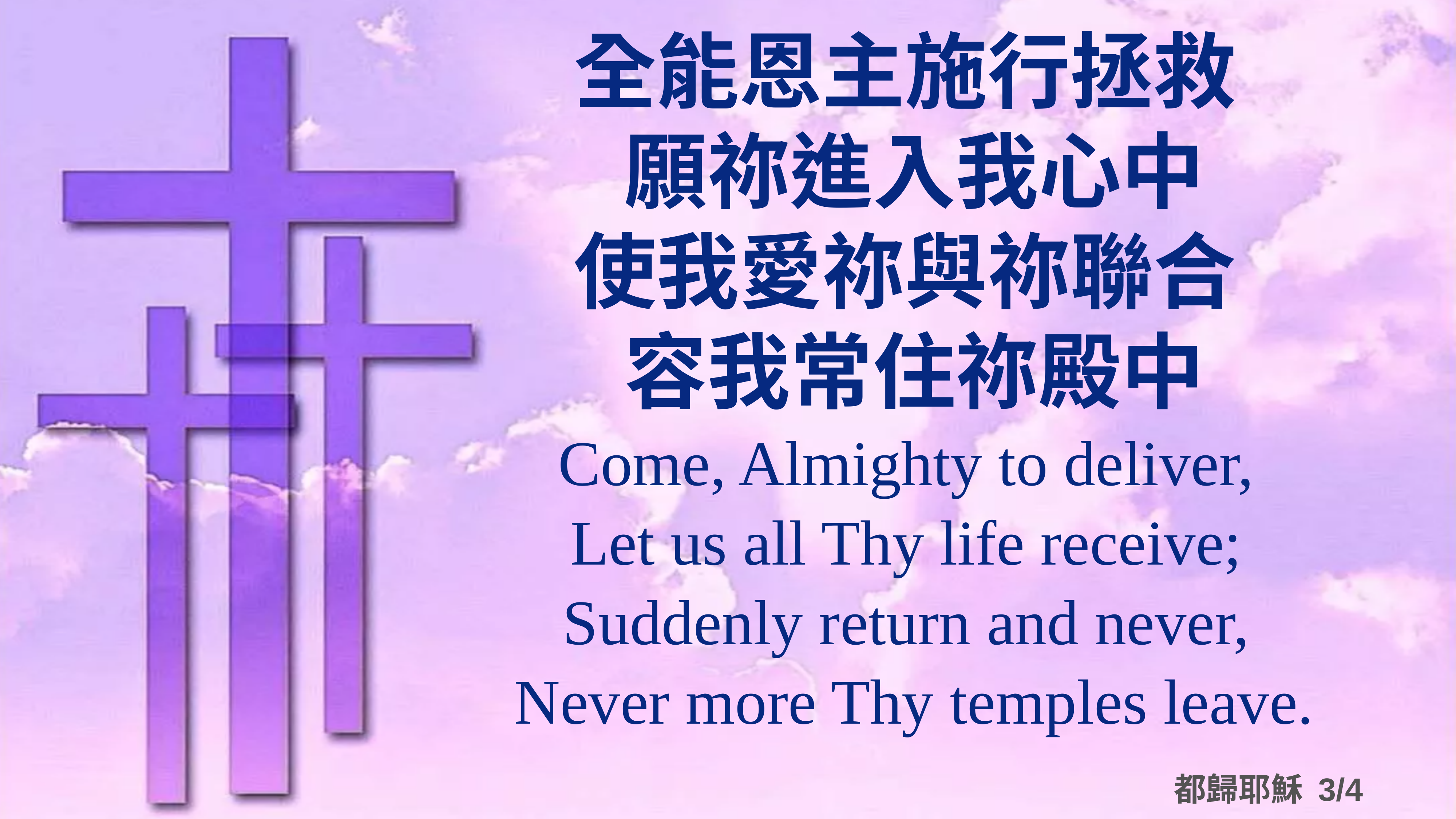

全能恩主施行拯救
願祢進入我心中
使我愛祢與祢聯合
容我常住祢殿中
Come, Almighty to deliver,
Let us all Thy life receive;
Suddenly return and never,
Never more Thy temples leave.
都歸耶穌 3/4